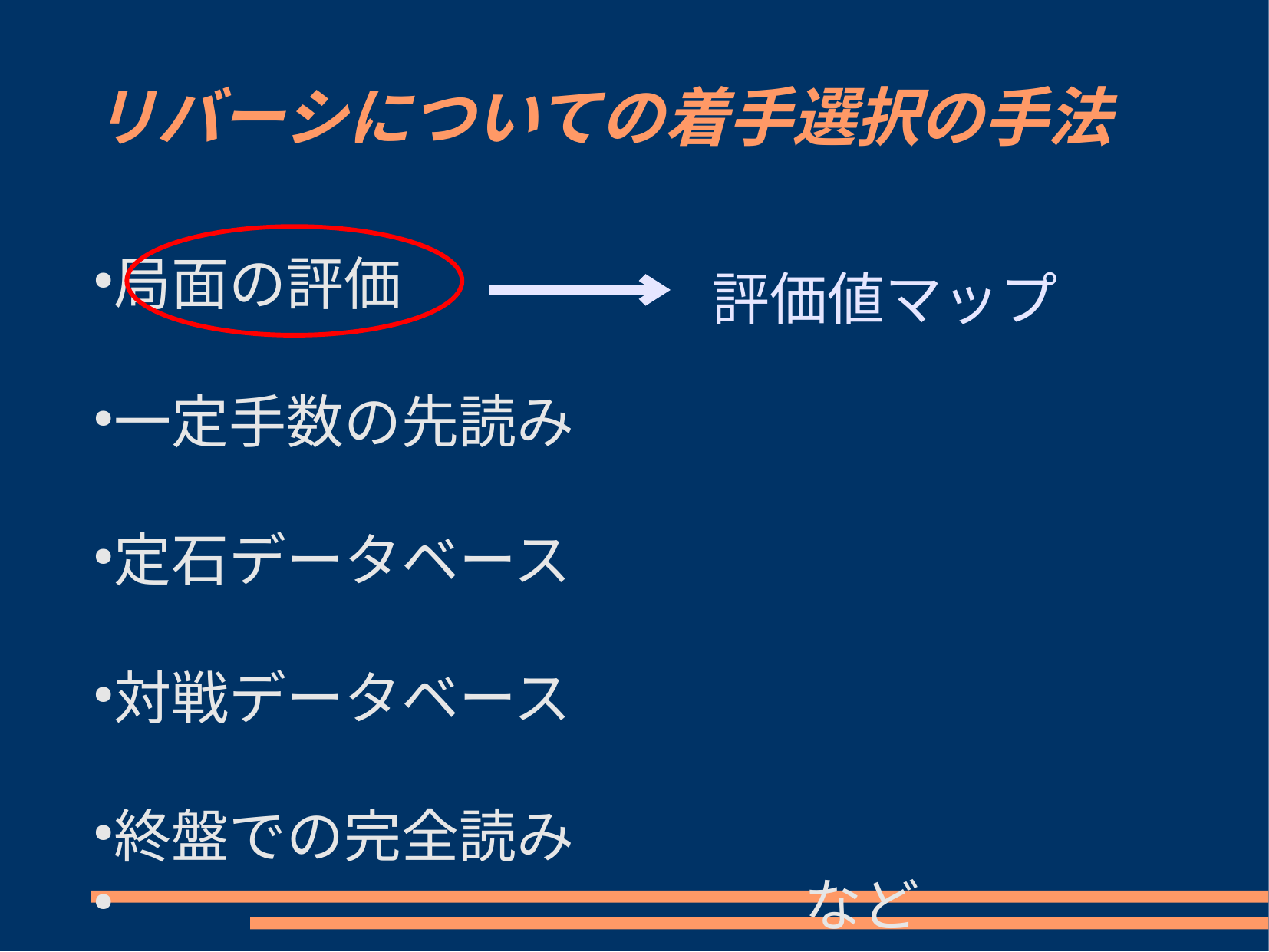

リバーシについての着手選択の手法
局面の評価

一定手数の先読み

定石データベース

対戦データベース

終盤での完全読み
　　　　　　　　　　　　など

評価値マップ